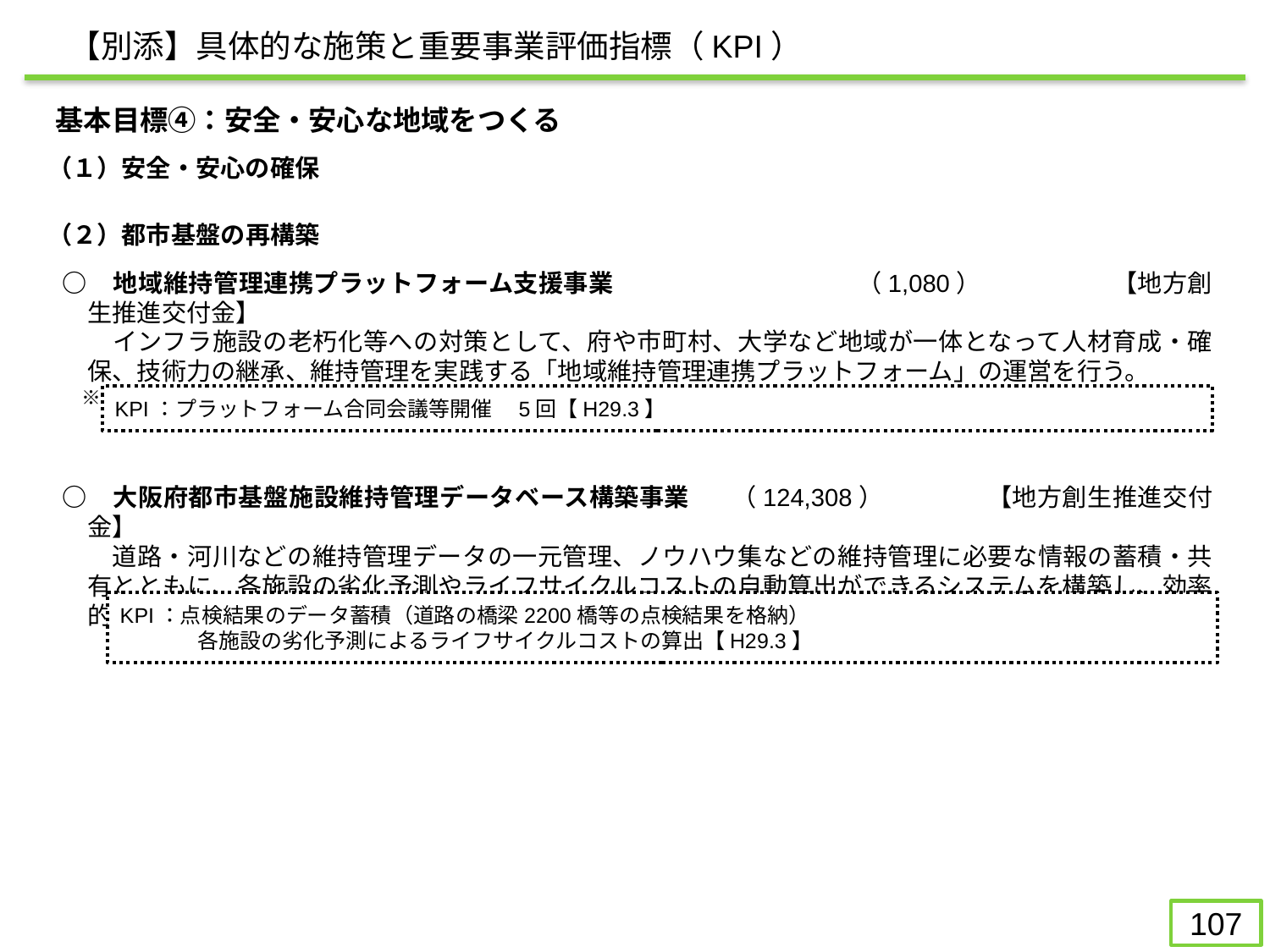

【別添】具体的な施策と重要事業評価指標（KPI）
　基本目標④：安全・安心な地域をつくる
（１）安全・安心の確保
（２）都市基盤の再構築
○	　地域維持管理連携プラットフォーム支援事業		（1,080）		【地方創生推進交付金】
　　インフラ施設の老朽化等への対策として、府や市町村、大学など地域が一体となって人材育成・確保、技術力の継承、維持管理を実践する「地域維持管理連携プラットフォーム」の運営を行う。
　※　地方創生先行型交付金継続事業
KPI：プラットフォーム合同会議等開催　5回【H29.3】
○	　大阪府都市基盤施設維持管理データベース構築事業	（124,308）	【地方創生推進交付金】
　　道路・河川などの維持管理データの一元管理、ノウハウ集などの維持管理に必要な情報の蓄積・共有とともに、各施設の劣化予測やライフサイクルコストの自動算出ができるシステムを構築し、効率的な維持管理につなげる。
KPI：点検結果のデータ蓄積（道路の橋梁2200橋等の点検結果を格納）
 　　　 各施設の劣化予測によるライフサイクルコストの算出【H29.3】
107